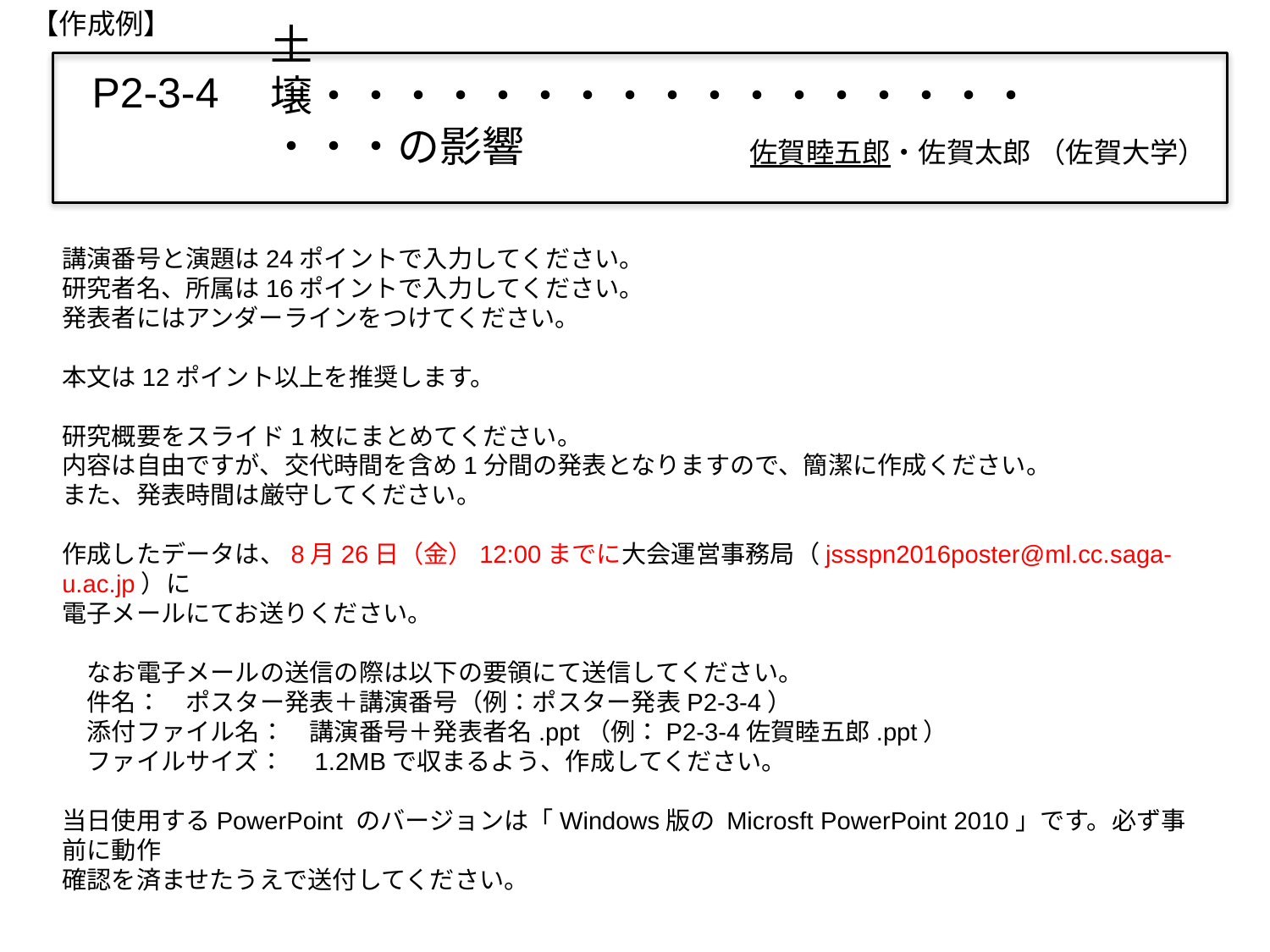

【作成例】

P2-3-4
# 土壌・・・・・・・・・・・・・・・・・・・・の影響
佐賀睦五郎・佐賀太郎 （佐賀大学）
講演番号と演題は24ポイントで入力してください。
研究者名、所属は16ポイントで入力してください。
発表者にはアンダーラインをつけてください。

本文は12ポイント以上を推奨します。

研究概要をスライド1枚にまとめてください。
内容は自由ですが、交代時間を含め1分間の発表となりますので、簡潔に作成ください。
また、発表時間は厳守してください。

作成したデータは、8月26日（金）12:00までに大会運営事務局（jssspn2016poster@ml.cc.saga-u.ac.jp）に
電子メールにてお送りください。

　なお電子メールの送信の際は以下の要領にて送信してください。
　件名：　ポスター発表＋講演番号（例：ポスター発表P2-3-4）
　添付ファイル名：　講演番号＋発表者名.ppt（例：P2-3-4佐賀睦五郎.ppt）
　ファイルサイズ：　1.2MBで収まるよう、作成してください。

当日使用するPowerPoint のバージョンは「Windows版の Microsft PowerPoint 2010」です。必ず事前に動作
確認を済ませたうえで送付してください。